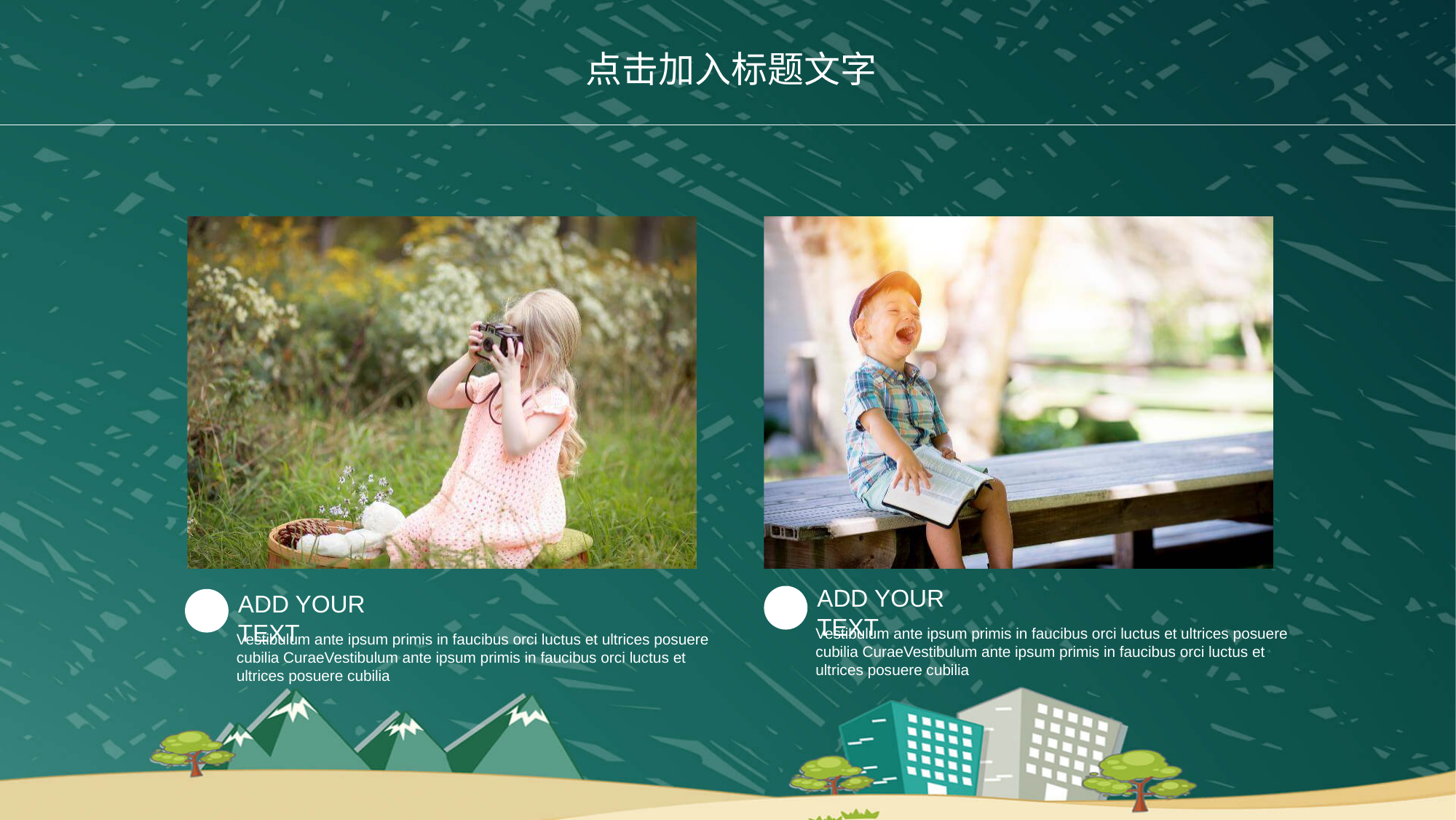

点击加入标题文字

ADD YOUR TEXT
ADD YOUR TEXT

Vestibulum ante ipsum primis in faucibus orci luctus et ultrices posuere cubilia CuraeVestibulum ante ipsum primis in faucibus orci luctus et ultrices posuere cubilia
Vestibulum ante ipsum primis in faucibus orci luctus et ultrices posuere cubilia CuraeVestibulum ante ipsum primis in faucibus orci luctus et ultrices posuere cubilia